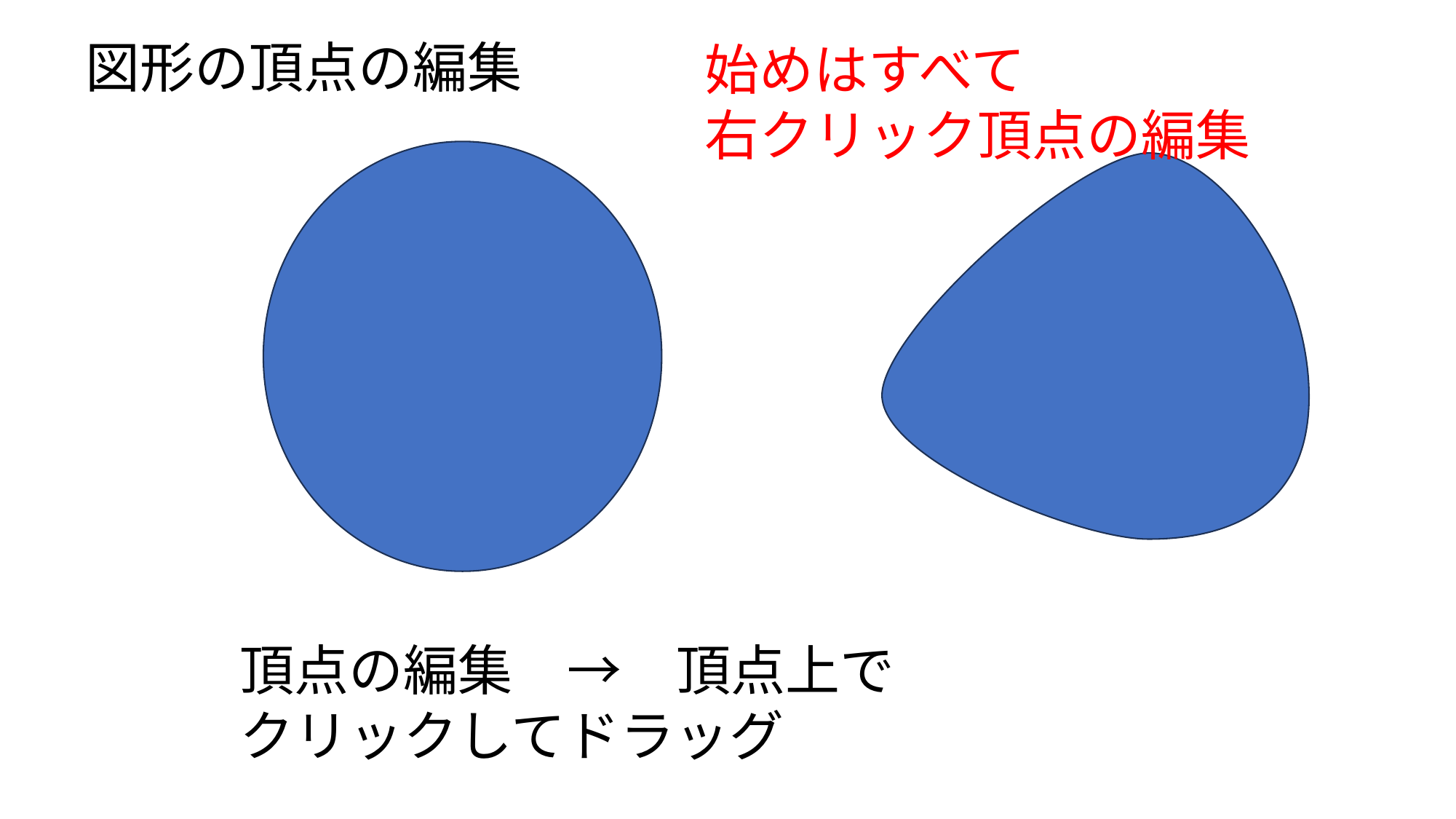

図形の頂点の編集
始めはすべて
右クリック頂点の編集

頂点の編集　→　頂点上でクリックしてドラッグ